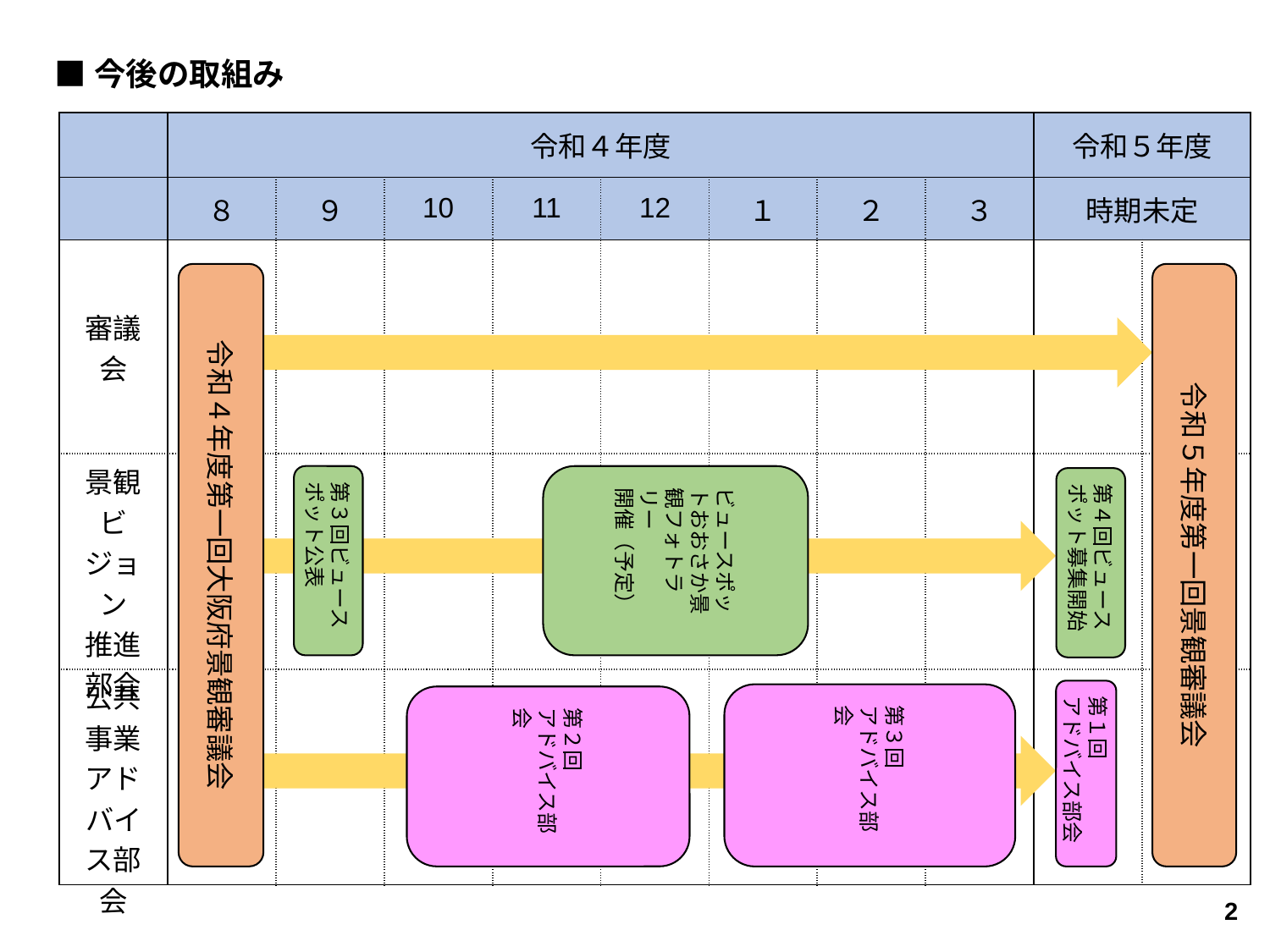

■今後の取組み
|  | 令和４年度 |  |  |  |  |  |  |  | 令和５年度 |  |
| --- | --- | --- | --- | --- | --- | --- | --- | --- | --- | --- |
|  | ８ | ９ | 10 | 11 | 12 | １ | ２ | ３ | 時期未定 |  |
| 審議会 |  |  |  |  |  |  |  |  |  |  |
| 景観ビジョン 推進部会 |  |  |  |  |  |  |  |  |  |  |
| 公共事業 アドバイス部会 |  |  |  |  |  |  |  |  |  |  |
令和４年度第一回大阪府景観審議会
令和５年度第一回景観審議会

ビュースポットおおさか景観フォトラリー
開催（予定）
第３回ビュースポット公表
第４回ビュースポット募集開始

第１回
アドバイス部会
第３回
アドバイス部会
第２回
アドバイス部会

2